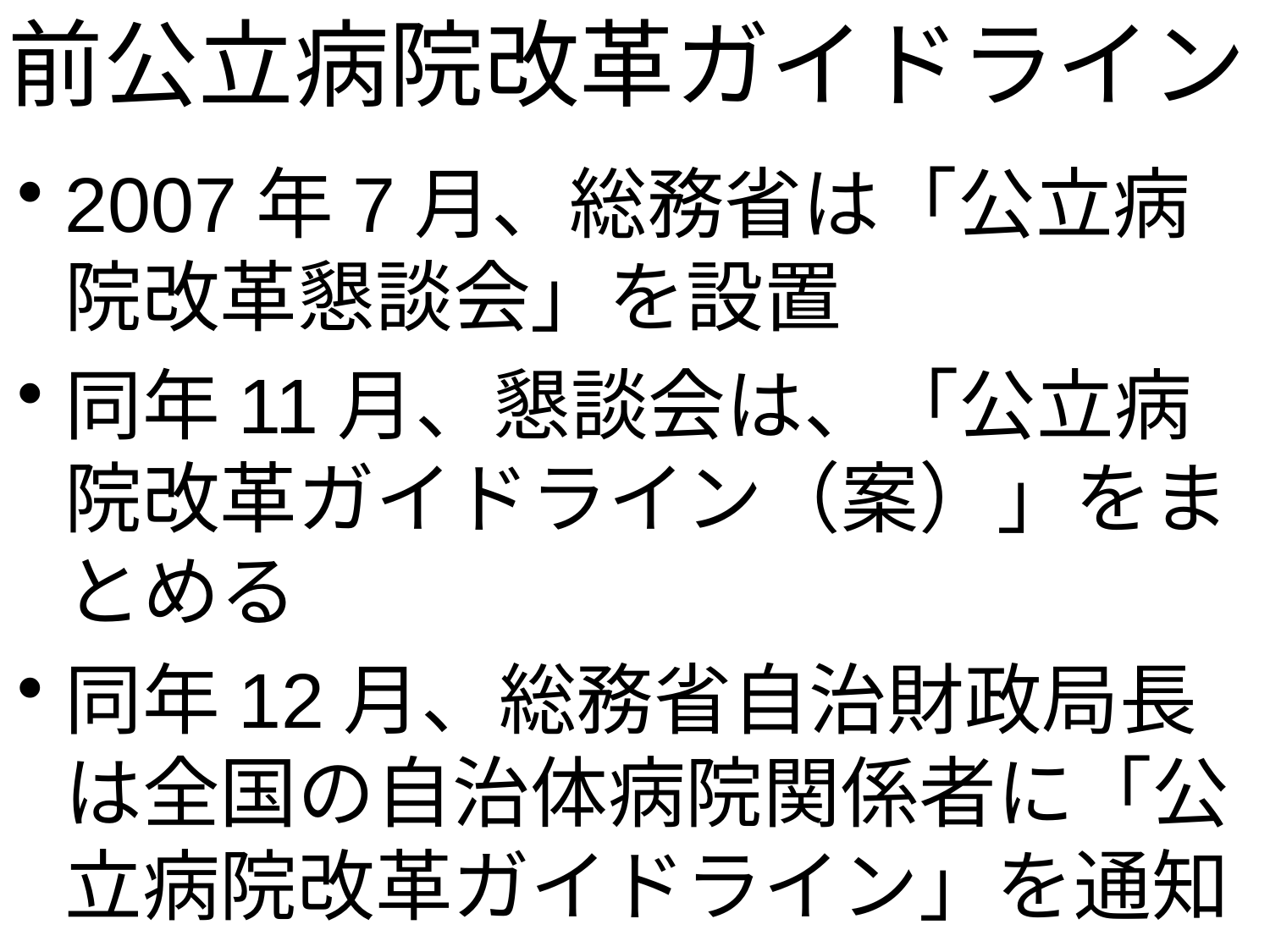

# 前公立病院改革ガイドライン
2007年7月、総務省は「公立病院改革懇談会」を設置
同年11月、懇談会は、「公立病院改革ガイドライン（案）」をまとめる
同年12月、総務省自治財政局長は全国の自治体病院関係者に「公立病院改革ガイドライン」を通知